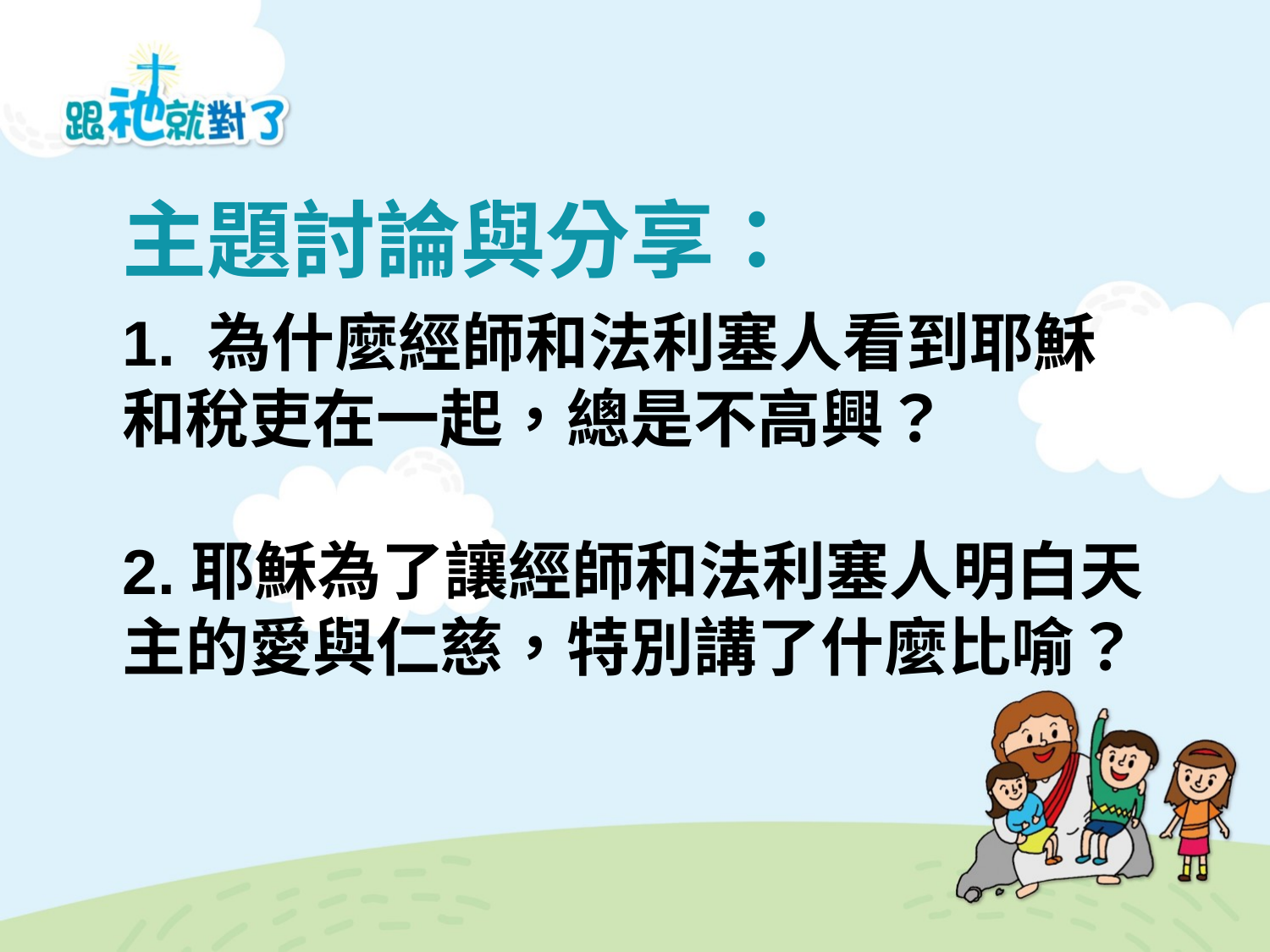

主題討論與分享：
1. 為什麼經師和法利塞人看到耶穌和稅吏在一起，總是不高興？

2.耶穌為了讓經師和法利塞人明白天主的愛與仁慈，特別講了什麼比喻？